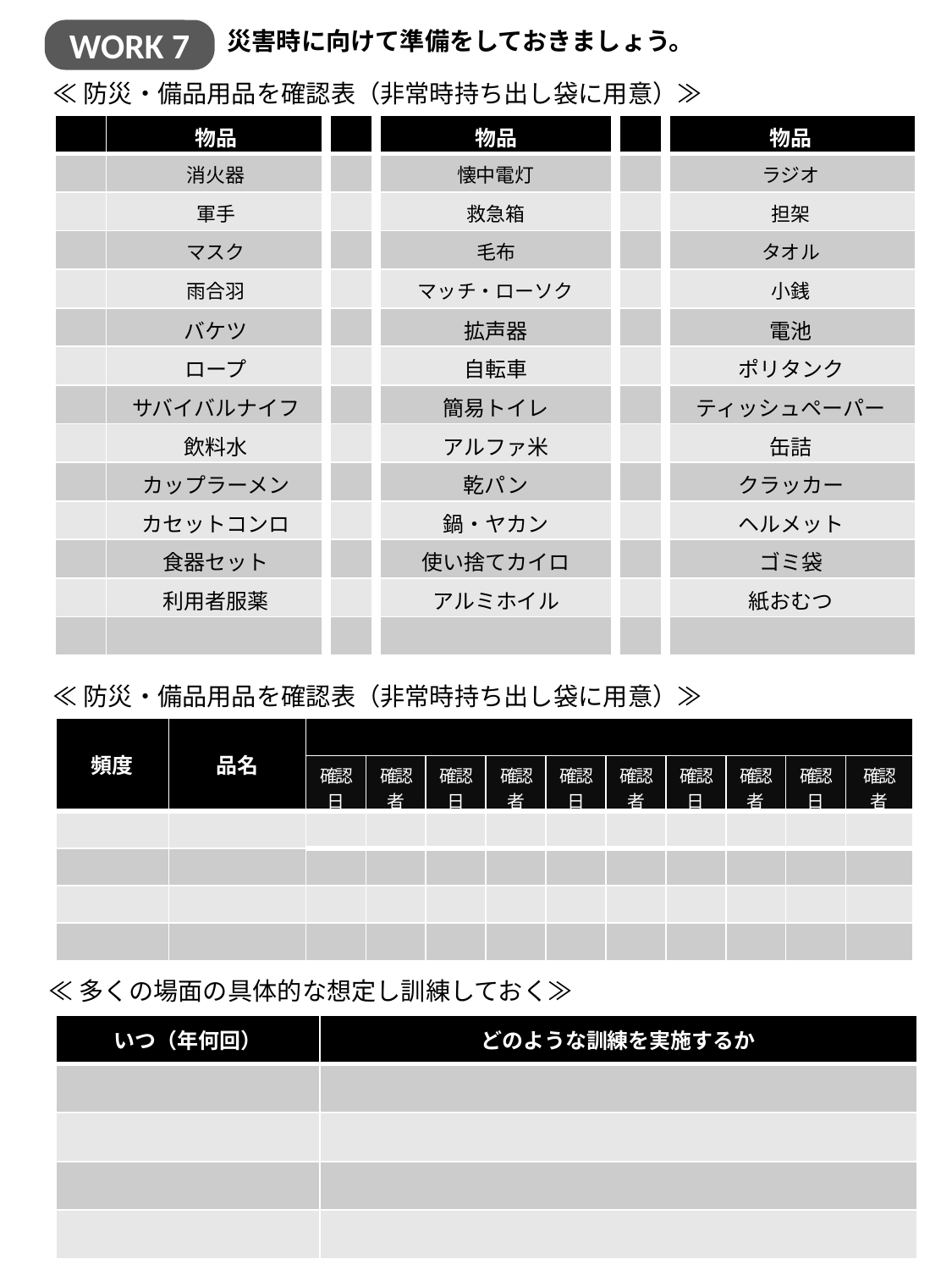

WORK 7
災害時に向けて準備をしておきましょう。
≪防災・備品用品を確認表（非常時持ち出し袋に用意）≫
|  | 物品 |  | 物品 |  | 物品 |
| --- | --- | --- | --- | --- | --- |
|  | 消火器 |  | 懐中電灯 |  | ラジオ |
|  | 軍手 |  | 救急箱 |  | 担架 |
|  | マスク |  | 毛布 |  | タオル |
|  | 雨合羽 |  | マッチ・ローソク |  | 小銭 |
|  | バケツ |  | 拡声器 |  | 電池 |
|  | ロープ |  | 自転車 |  | ポリタンク |
|  | サバイバルナイフ |  | 簡易トイレ |  | ティッシュペーパー |
|  | 飲料水 |  | アルファ米 |  | 缶詰 |
|  | カップラーメン |  | 乾パン |  | クラッカー |
|  | カセットコンロ |  | 鍋・ヤカン |  | ヘルメット |
|  | 食器セット |  | 使い捨てカイロ |  | ゴミ袋 |
|  | 利用者服薬 |  | アルミホイル |  | 紙おむつ |
|  |  |  |  |  |  |
≪防災・備品用品を確認表（非常時持ち出し袋に用意）≫
| 頻度 | 品名 |  |  |  |  |  |  |  |  |  |  |
| --- | --- | --- | --- | --- | --- | --- | --- | --- | --- | --- | --- |
|  |  | 確認日 | 確認者 | 確認日 | 確認者 | 確認日 | 確認者 | 確認日 | 確認者 | 確認日 | 確認者 |
|  |  |  |  |  |  |  |  |  |  |  |  |
|  |  |  |  |  |  |  |  |  |  |  |  |
|  |  |  |  |  |  |  |  |  |  |  |  |
|  |  |  |  |  |  |  |  |  |  |  |  |
≪多くの場面の具体的な想定し訓練しておく≫
| いつ（年何回） | どのような訓練を実施するか |
| --- | --- |
|  |  |
|  |  |
|  |  |
|  |  |